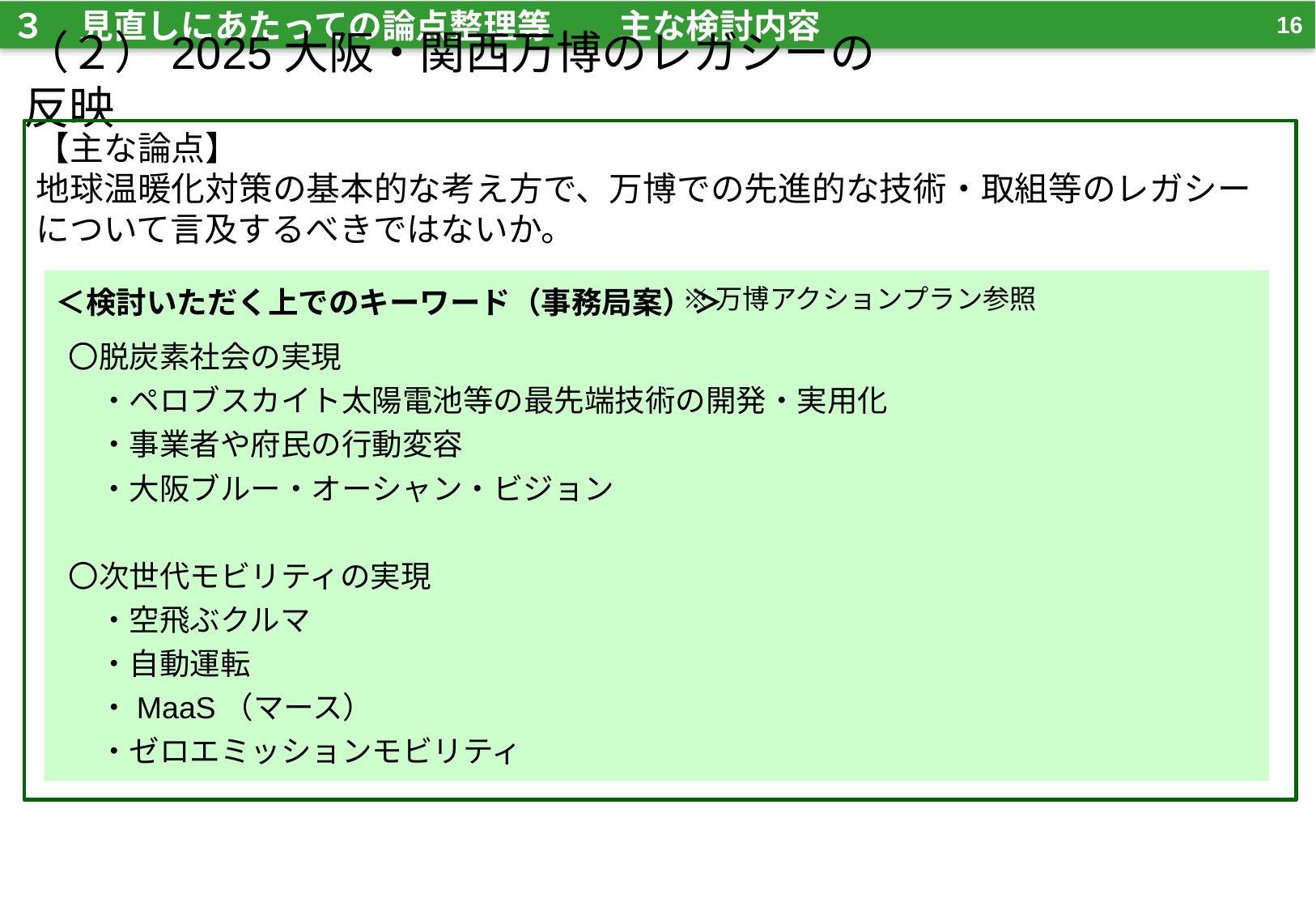

16
３　見直しにあたっての論点整理等　　主な検討内容
（２）2025大阪・関西万博のレガシーの反映
【主な論点】
地球温暖化対策の基本的な考え方で、万博での先進的な技術・取組等のレガシーについて言及するべきではないか。

＜検討いただく上でのキーワード（事務局案）＞
〇脱炭素社会の実現
　・ペロブスカイト太陽電池等の最先端技術の開発・実用化
　・事業者や府民の行動変容
　・大阪ブルー・オーシャン・ビジョン

〇次世代モビリティの実現
　・空飛ぶクルマ
　・自動運転
　・MaaS（マース）
　・ゼロエミッションモビリティ

※万博アクションプラン参照